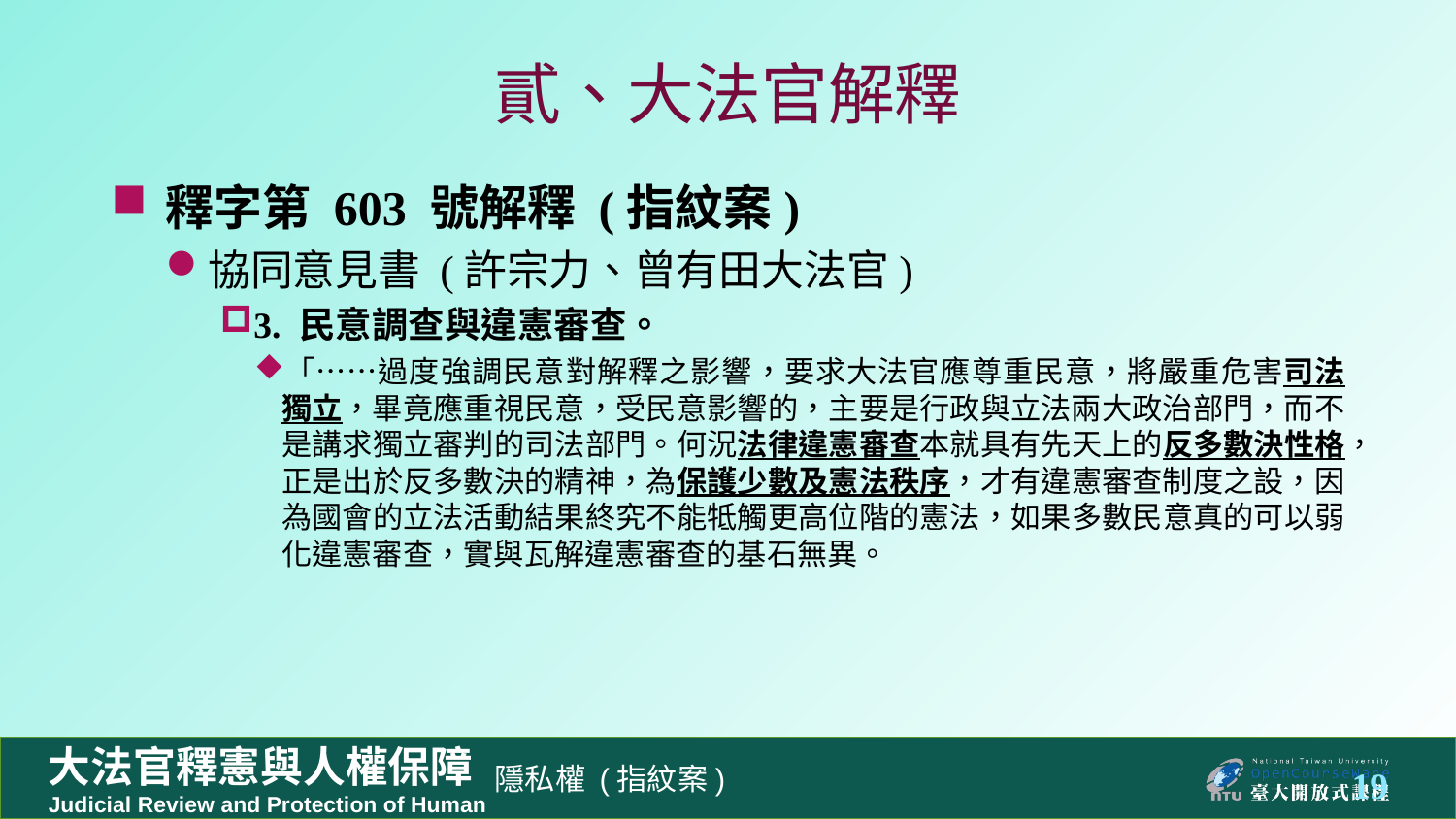

# 貳、大法官解釋
釋字第 603 號解釋 (指紋案)
協同意見書 (許宗力、曾有田大法官)
3. 民意調查與違憲審查。
「……過度強調民意對解釋之影響，要求大法官應尊重民意，將嚴重危害司法獨立，畢竟應重視民意，受民意影響的，主要是行政與立法兩大政治部門，而不是講求獨立審判的司法部門。何況法律違憲審查本就具有先天上的反多數決性格，正是出於反多數決的精神，為保護少數及憲法秩序，才有違憲審查制度之設，因為國會的立法活動結果終究不能牴觸更高位階的憲法，如果多數民意真的可以弱化違憲審查，實與瓦解違憲審查的基石無異。